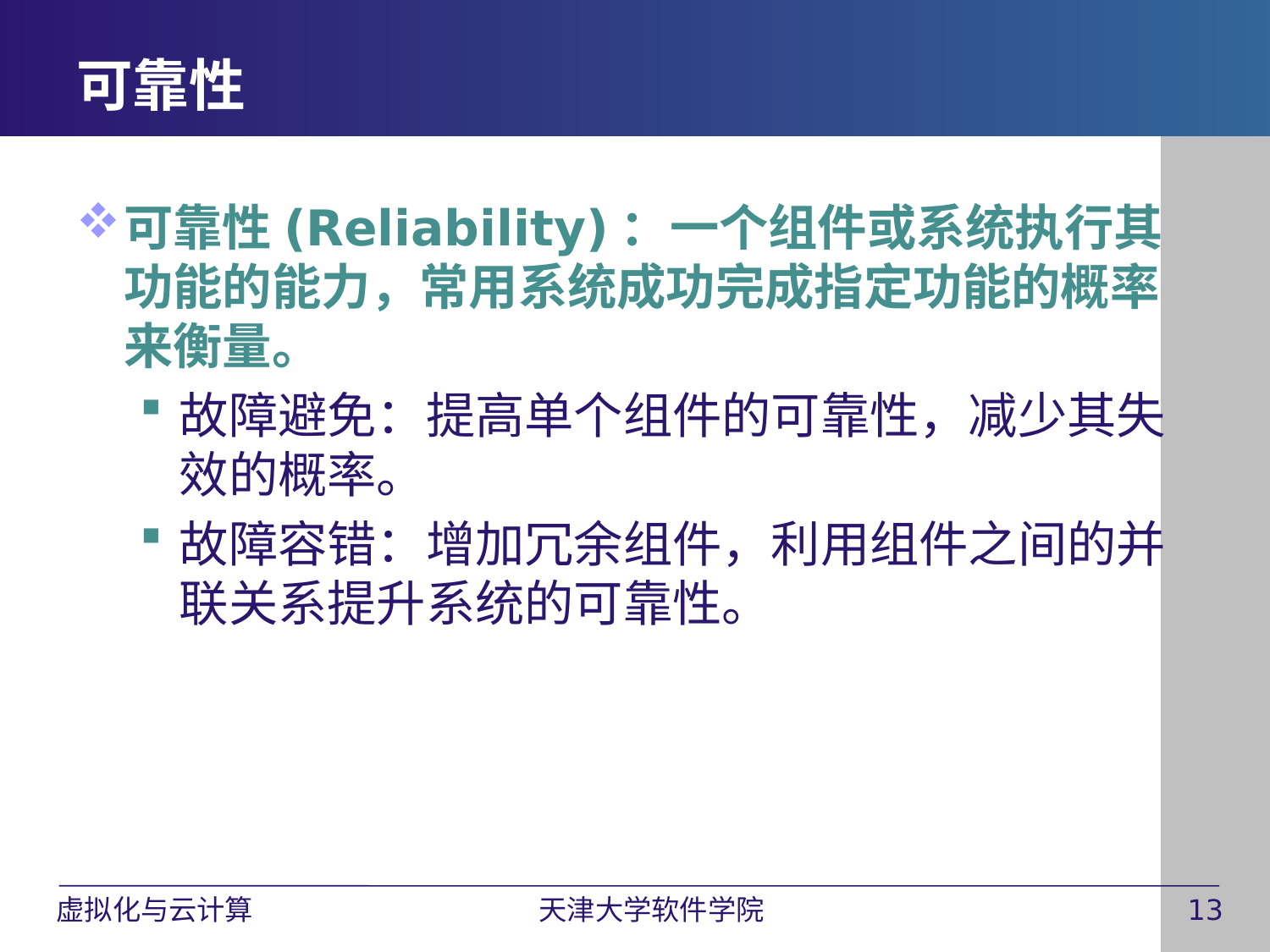

# 可靠性
可靠性(Reliability)：一个组件或系统执行其功能的能力，常用系统成功完成指定功能的概率来衡量。
故障避免：提高单个组件的可靠性，减少其失效的概率。
故障容错：增加冗余组件，利用组件之间的并联关系提升系统的可靠性。